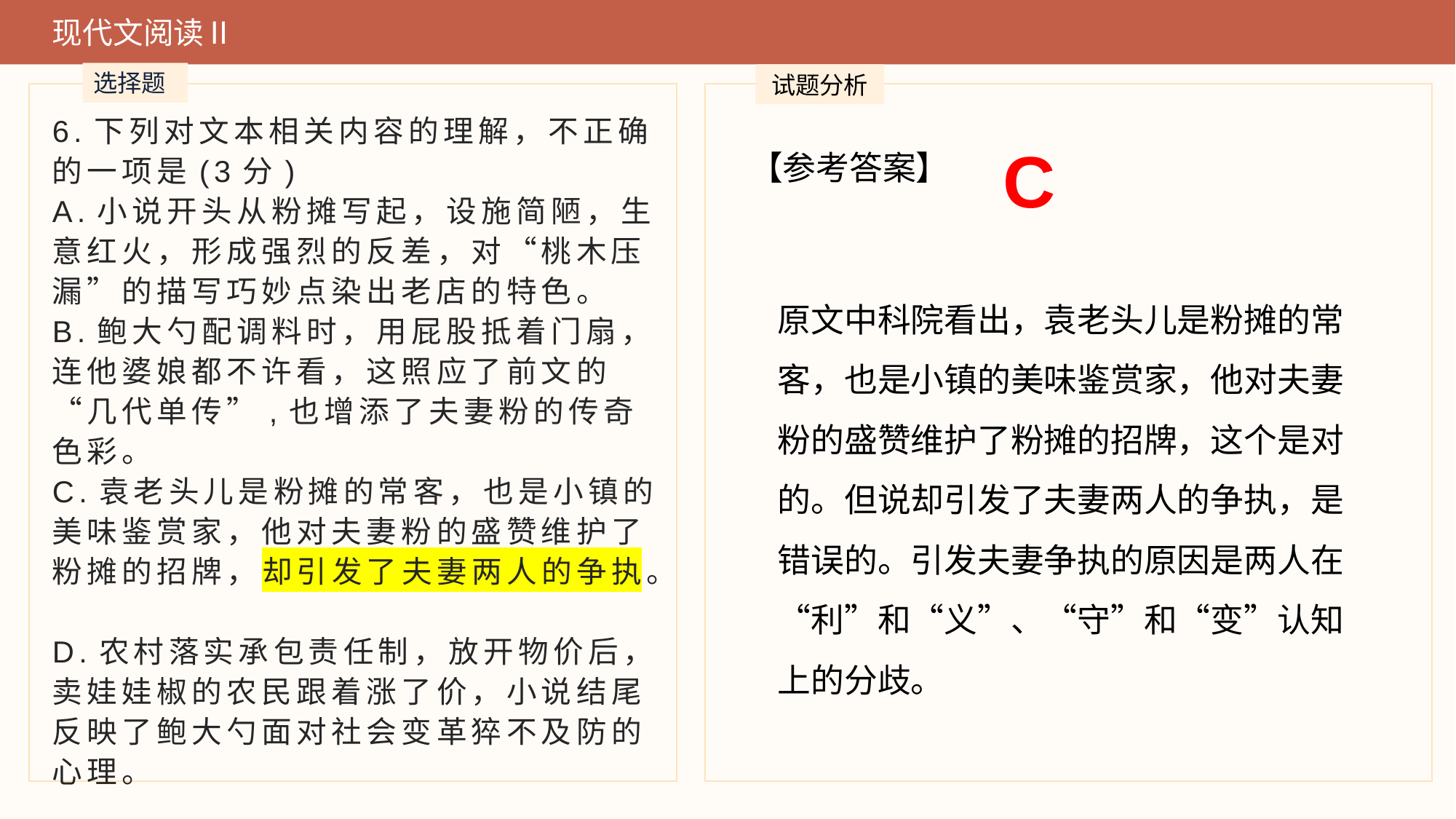

现代文阅读Ⅱ
选择题
试题分析

6.下列对文本相关内容的理解，不正确的一项是(3分)
A.小说开头从粉摊写起，设施简陋，生意红火，形成强烈的反差，对“桃木压漏”的描写巧妙点染出老店的特色。
B.鲍大勺配调料时，用屁股抵着门扇，连他婆娘都不许看，这照应了前文的“几代单传”,也增添了夫妻粉的传奇色彩。
C.袁老头儿是粉摊的常客，也是小镇的美味鉴赏家，他对夫妻粉的盛赞维护了粉摊的招牌，却引发了夫妻两人的争执。
D.农村落实承包责任制，放开物价后，卖娃娃椒的农民跟着涨了价，小说结尾反映了鲍大勺面对社会变革猝不及防的心理。
C
【参考答案】
原文中科院看出，袁老头儿是粉摊的常客，也是小镇的美味鉴赏家，他对夫妻粉的盛赞维护了粉摊的招牌，这个是对的。但说却引发了夫妻两人的争执，是错误的。引发夫妻争执的原因是两人在“利”和“义”、“守”和“变”认知上的分歧。